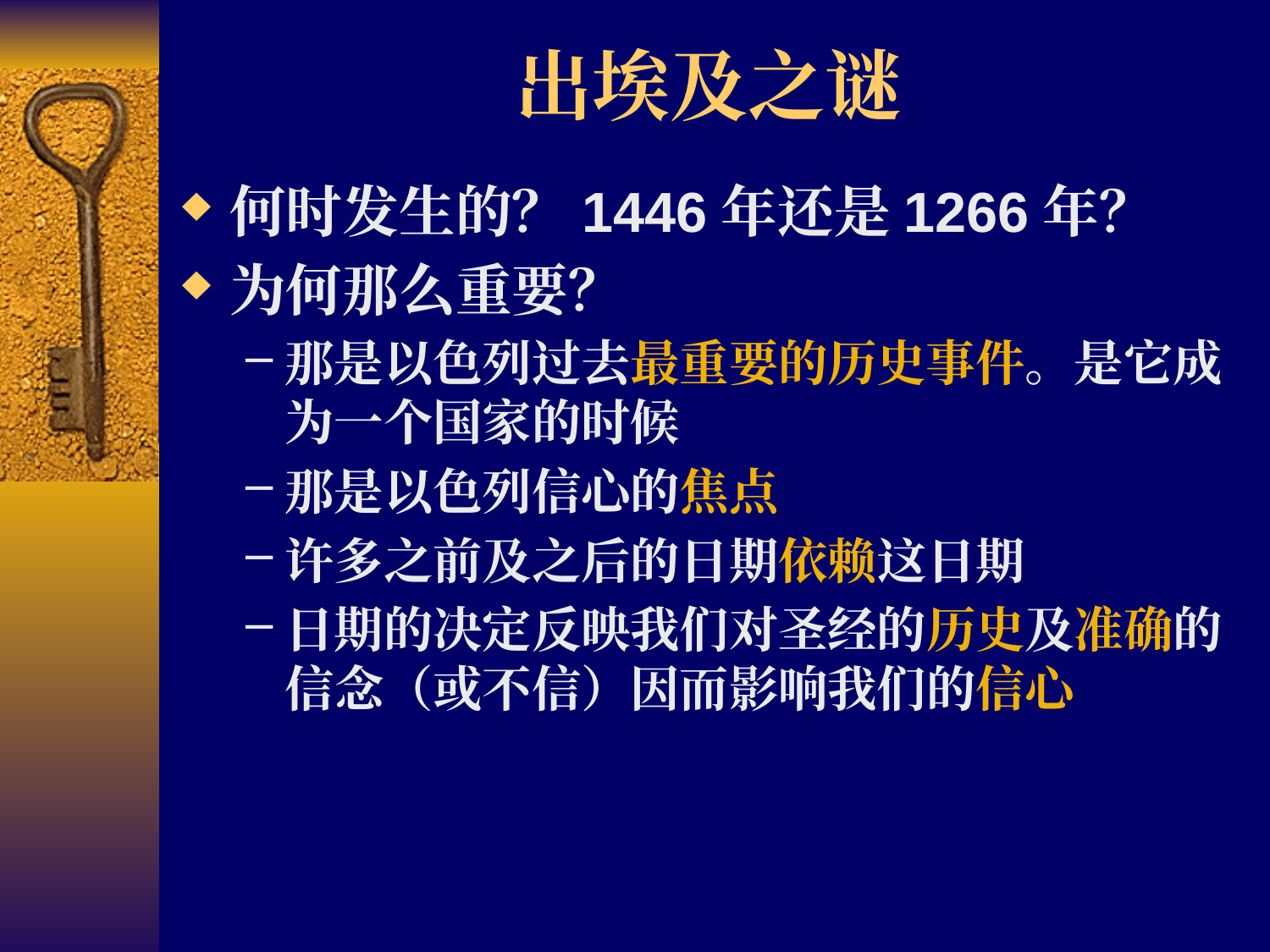

# 出埃及之谜
何时发生的？1446年还是1266年？
为何那么重要？
那是以色列过去最重要的历史事件。是它成为一个国家的时候
那是以色列信心的焦点
许多之前及之后的日期依赖这日期
日期的决定反映我们对圣经的历史及准确的信念（或不信）因而影响我们的信心